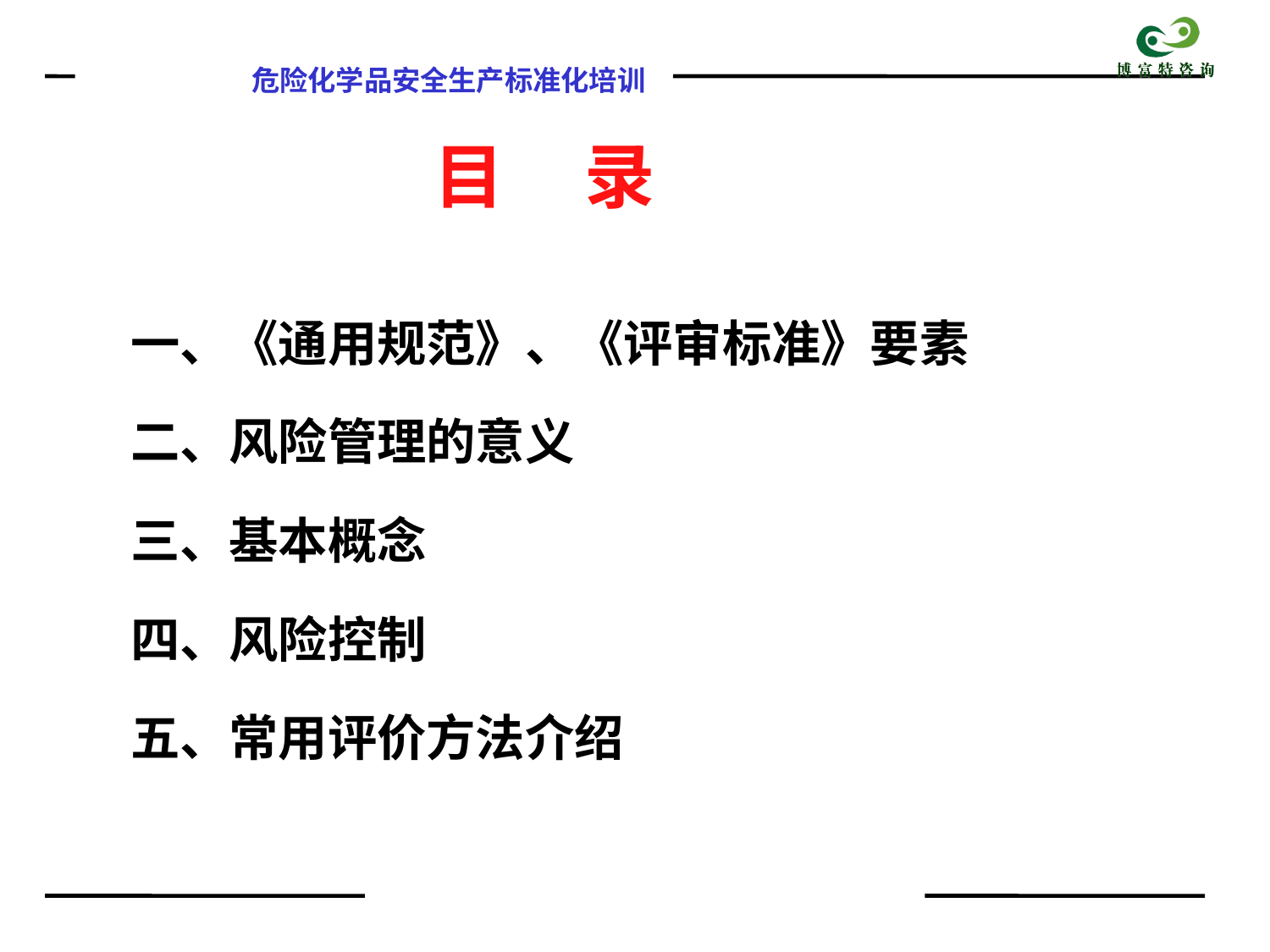

目     录
 一、《通用规范》、《评审标准》要素
 二、风险管理的意义
 三、基本概念
 四、风险控制
 五、常用评价方法介绍